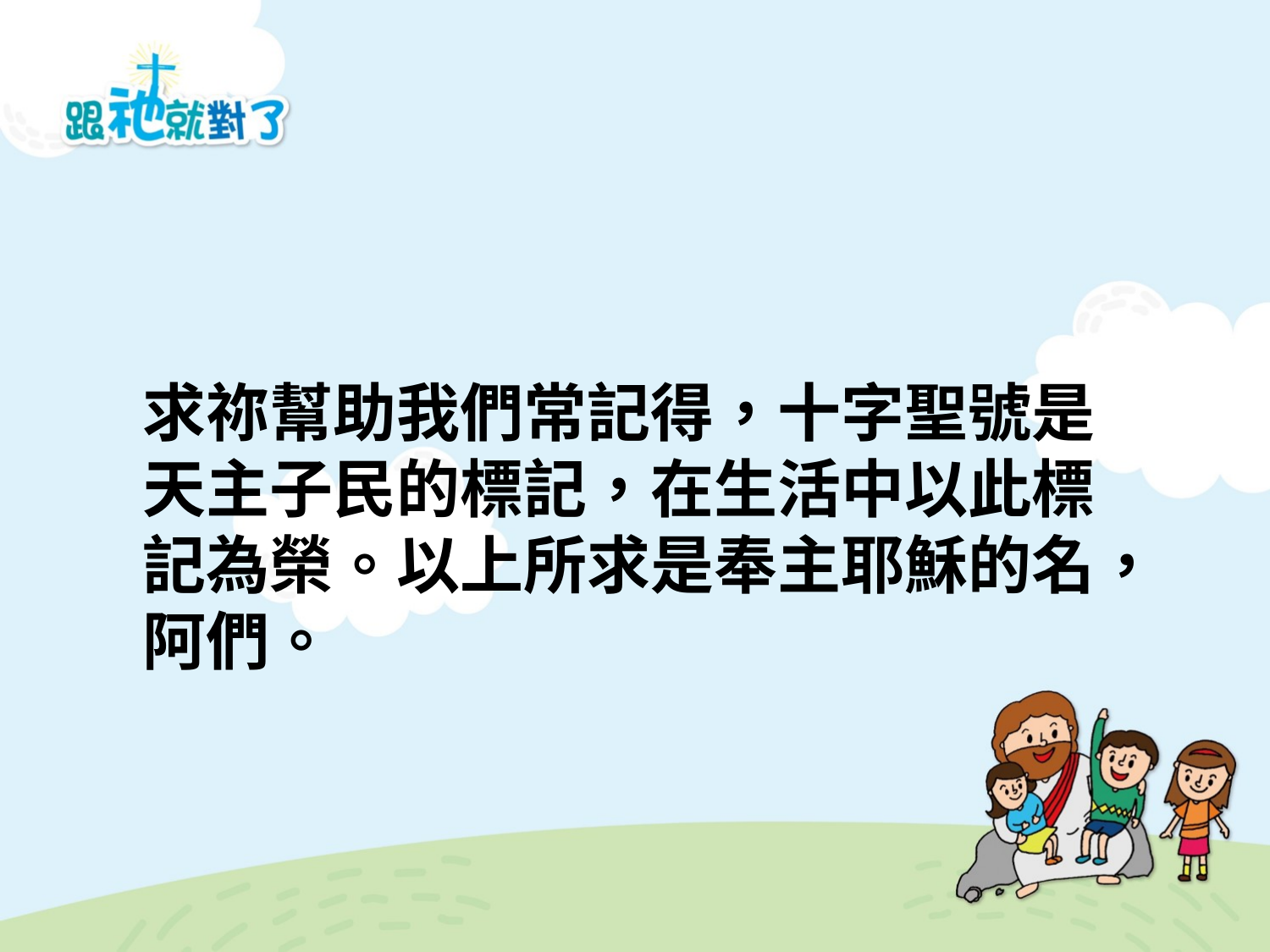

求祢幫助我們常記得，十字聖號是天主子民的標記，在生活中以此標記為榮。以上所求是奉主耶穌的名，阿們。